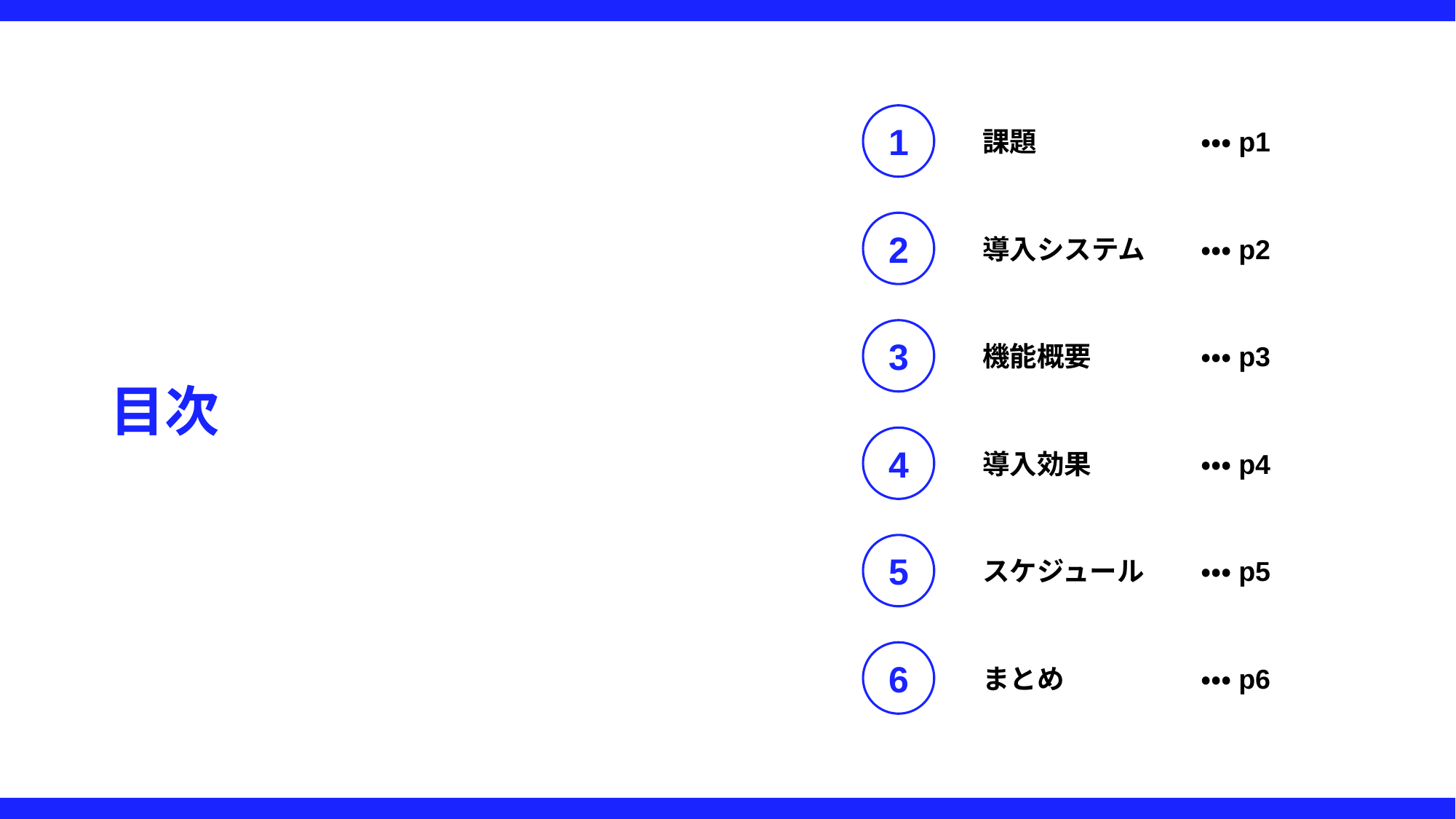

1
課題		・・・p1
2
導入システム	・・・p2
3
機能概要	・・・p3
4
導入効果	・・・p4
5
スケジュール	・・・p5
6
まとめ		・・・p6
目次